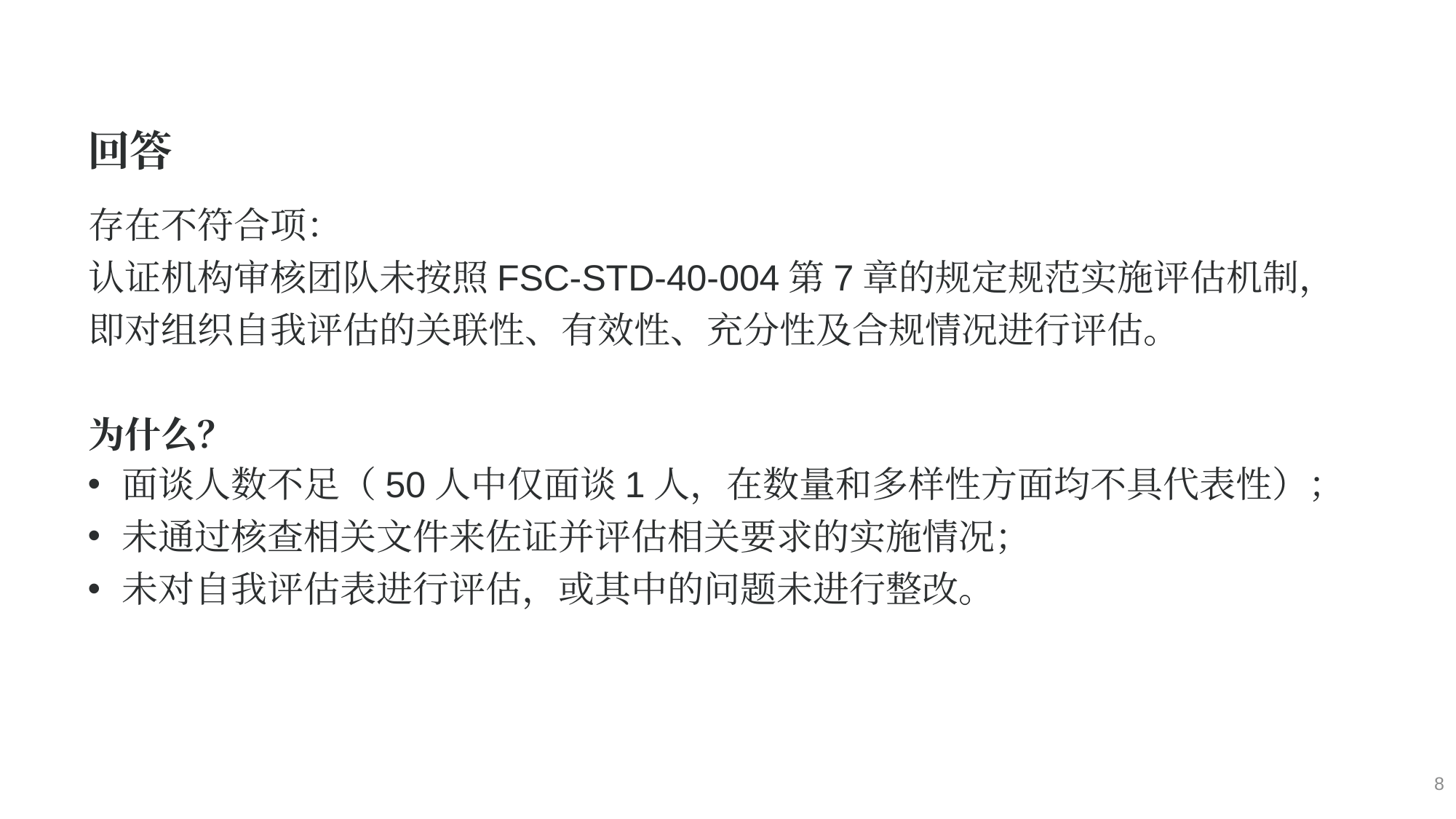

回答
存在不符合项：
认证机构审核团队未按照FSC-STD-40-004第7章的规定规范实施评估机制，
即对组织自我评估的关联性、有效性、充分性及合规情况进行评估。
为什么？
面谈人数不足（50人中仅面谈1人，在数量和多样性方面均不具代表性）；
未通过核查相关文件来佐证并评估相关要求的实施情况；
未对自我评估表进行评估，或其中的问题未进行整改。
8